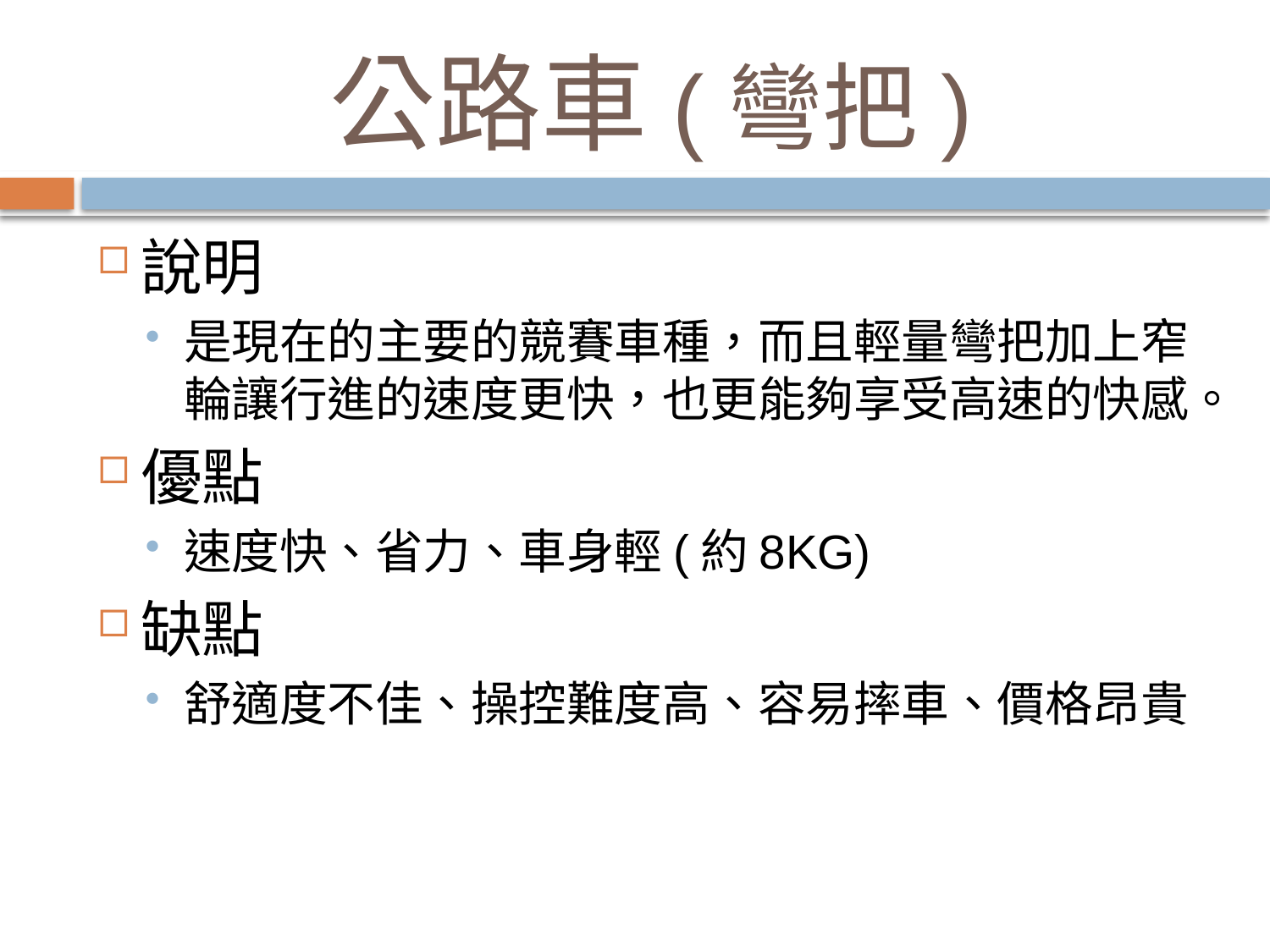

# 公路車(彎把)
說明
是現在的主要的競賽車種，而且輕量彎把加上窄輪讓行進的速度更快，也更能夠享受高速的快感。
優點
速度快、省力、車身輕(約8KG)
缺點
舒適度不佳、操控難度高、容易摔車、價格昂貴